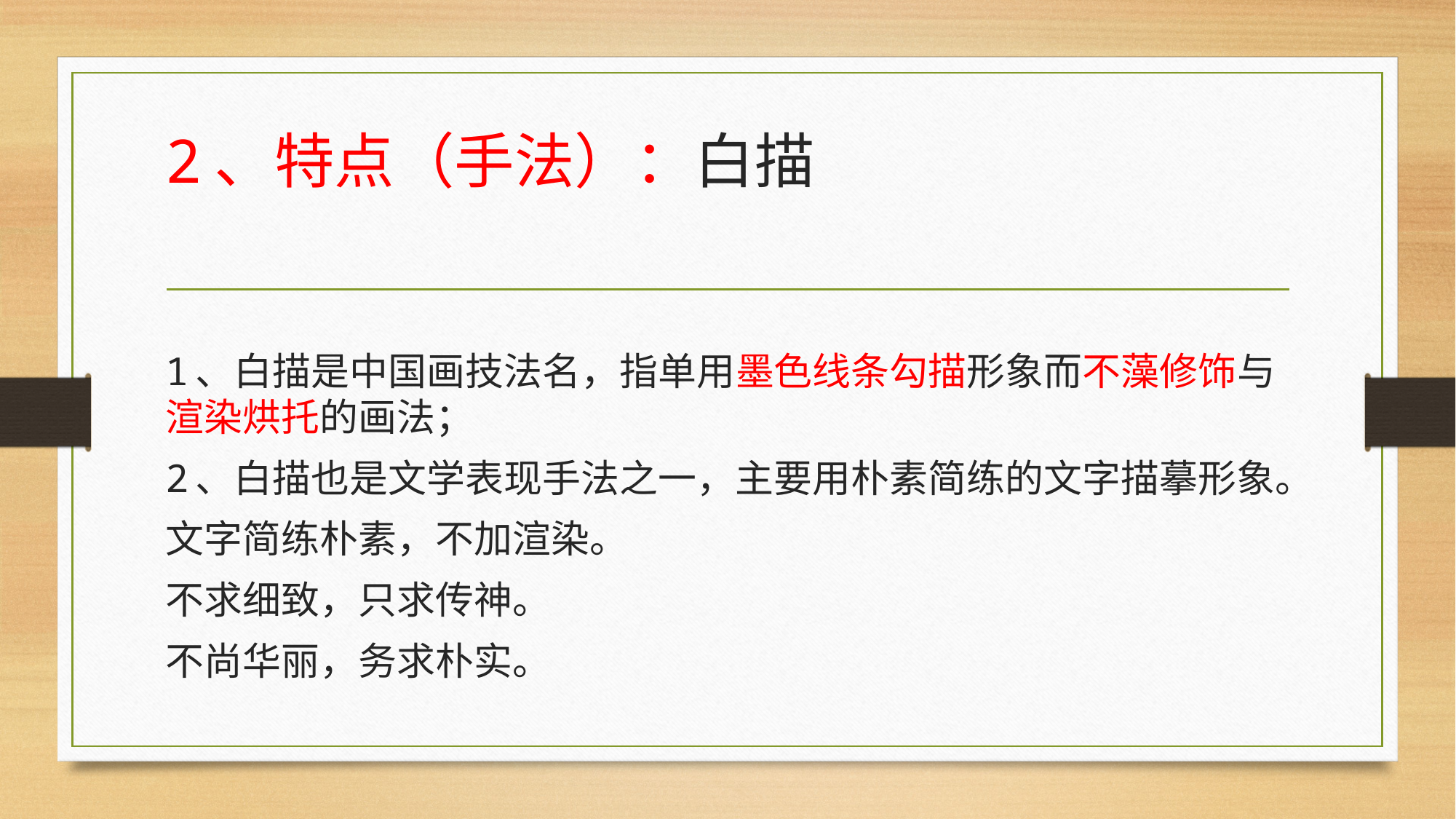

# 2、特点（手法）：白描

1、白描是中国画技法名，指单用墨色线条勾描形象而不藻修饰与渲染烘托的画法；
2、白描也是文学表现手法之一，主要用朴素简练的文字描摹形象。
文字简练朴素，不加渲染。
不求细致，只求传神。
不尚华丽，务求朴实。